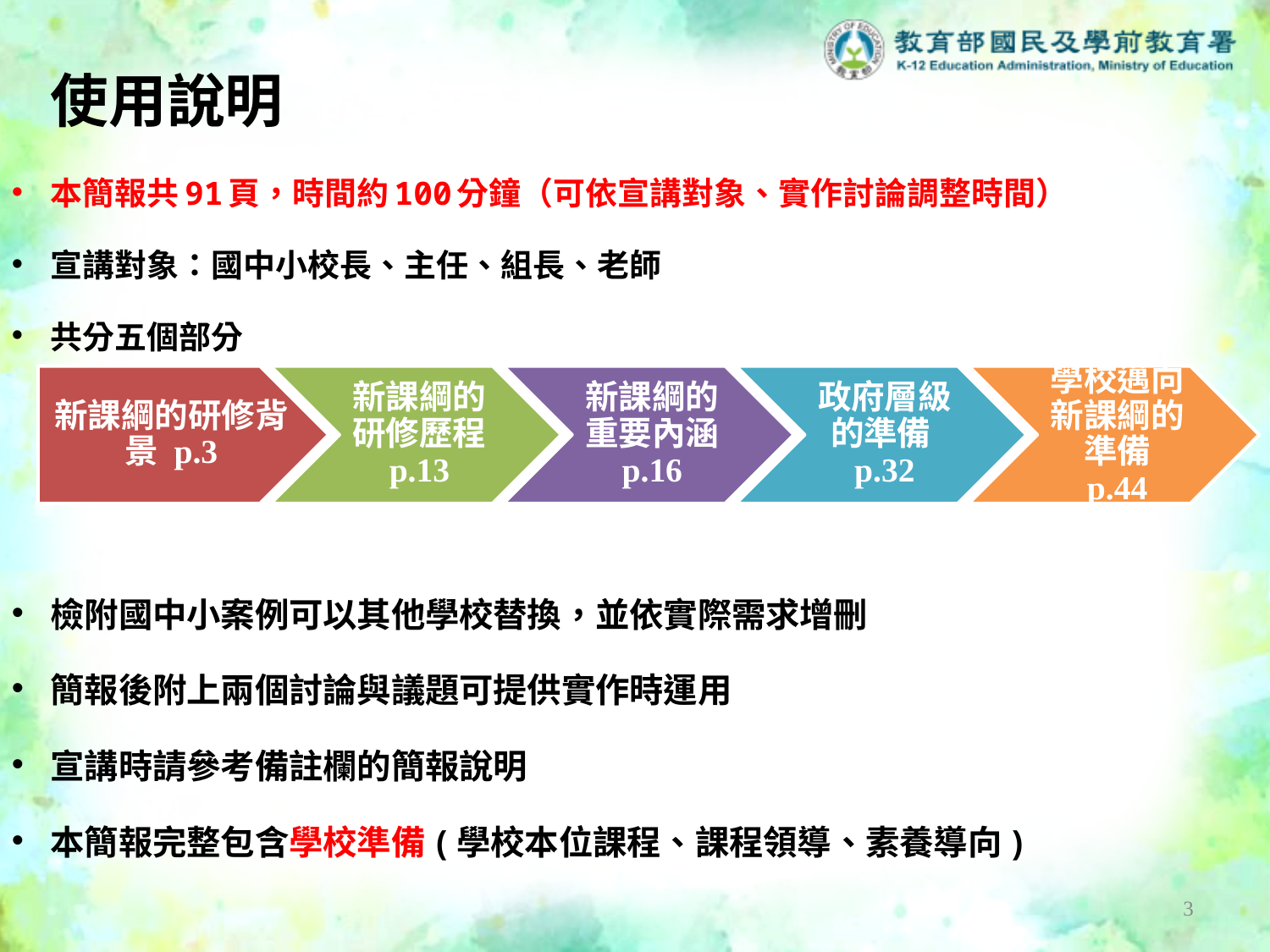

# 使用說明
本簡報共91頁，時間約100分鐘（可依宣講對象、實作討論調整時間）
宣講對象：國中小校長、主任、組長、老師
共分五個部分

檢附國中小案例可以其他學校替換，並依實際需求增刪
簡報後附上兩個討論與議題可提供實作時運用
宣講時請參考備註欄的簡報說明
本簡報完整包含學校準備(學校本位課程、課程領導、素養導向)
新課綱的研修背景 p.3
新課綱的研修歷程 p.13
新課綱的重要內涵 p.16
政府層級的準備p.32
學校邁向新課綱的準備 p.44
3